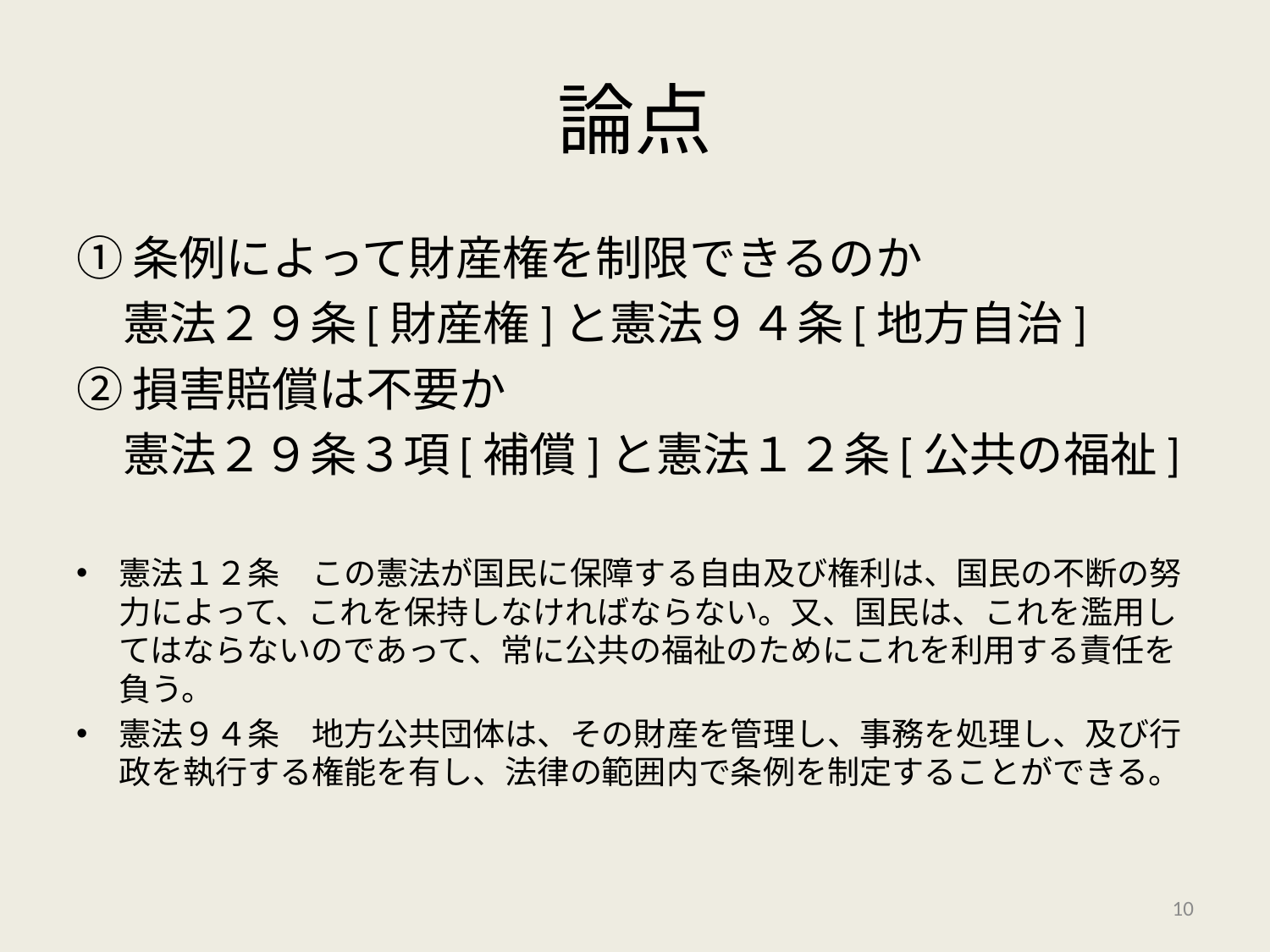

# 論点
①条例によって財産権を制限できるのか
　憲法２９条[財産権]と憲法９４条[地方自治]
②損害賠償は不要か
　憲法２９条３項[補償]と憲法１２条[公共の福祉]

憲法１２条　この憲法が国民に保障する自由及び権利は、国民の不断の努力によって、これを保持しなければならない。又、国民は、これを濫用してはならないのであって、常に公共の福祉のためにこれを利用する責任を負う。
憲法９４条　地方公共団体は、その財産を管理し、事務を処理し、及び行政を執行する権能を有し、法律の範囲内で条例を制定することができる。

10